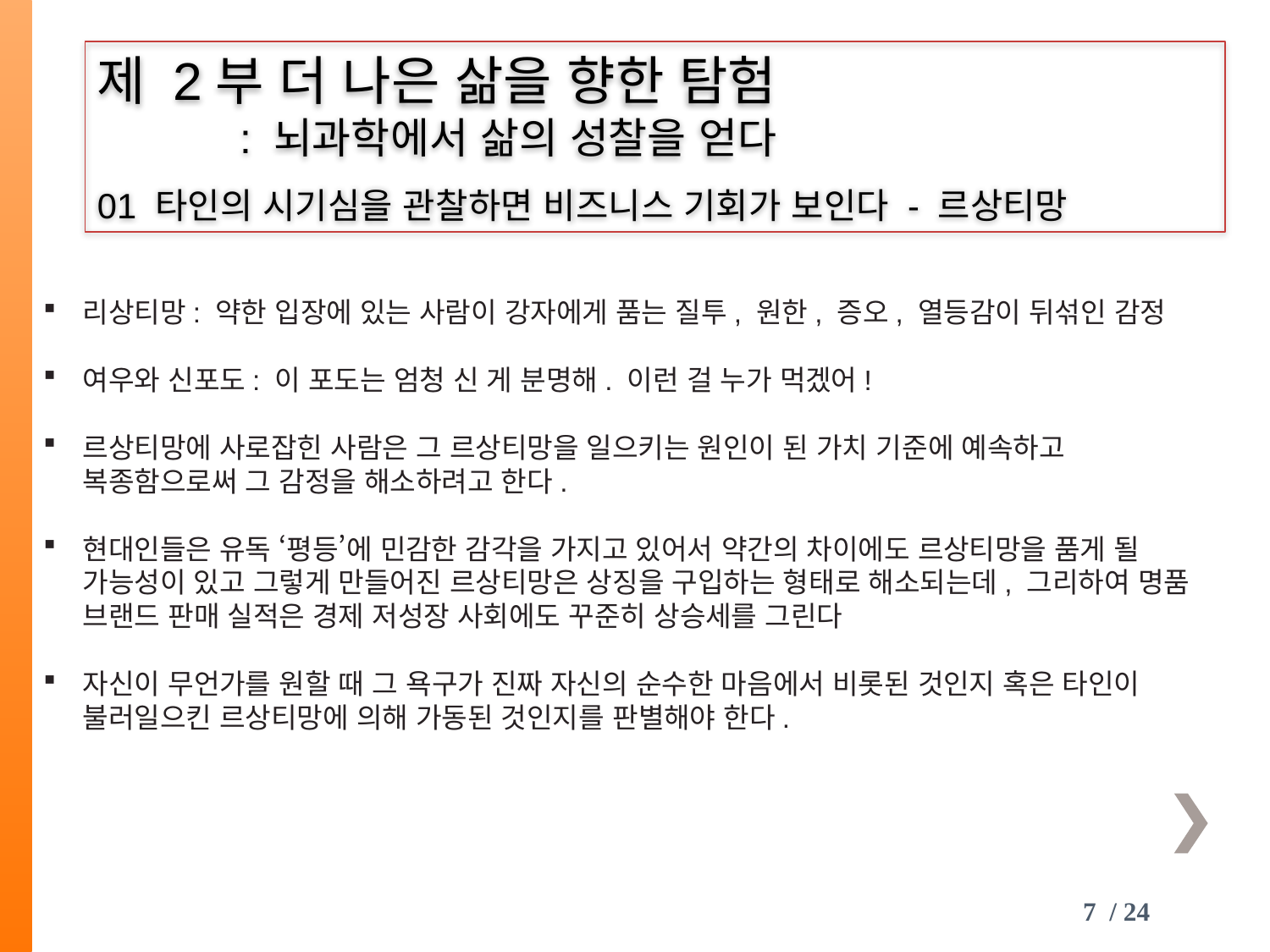

제 2부 더 나은 삶을 향한 탐험
            : 뇌과학에서 삶의 성찰을 얻다

01 타인의 시기심을 관찰하면 비즈니스 기회가 보인다 - 르상티망

리상티망: 약한 입장에 있는 사람이 강자에게 품는 질투, 원한, 증오, 열등감이 뒤섞인 감정

여우와 신포도: 이 포도는 엄청 신 게 분명해. 이런 걸 누가 먹겠어!

르상티망에 사로잡힌 사람은 그 르상티망을 일으키는 원인이 된 가치 기준에 예속하고 복종함으로써 그 감정을 해소하려고 한다.

현대인들은 유독 ‘평등’에 민감한 감각을 가지고 있어서 약간의 차이에도 르상티망을 품게 될 가능성이 있고 그렇게 만들어진 르상티망은 상징을 구입하는 형태로 해소되는데, 그리하여 명품 브랜드 판매 실적은 경제 저성장 사회에도 꾸준히 상승세를 그린다

자신이 무언가를 원할 때 그 욕구가 진짜 자신의 순수한 마음에서 비롯된 것인지 혹은 타인이 불러일으킨 르상티망에 의해 가동된 것인지를 판별해야 한다.

7  / 24